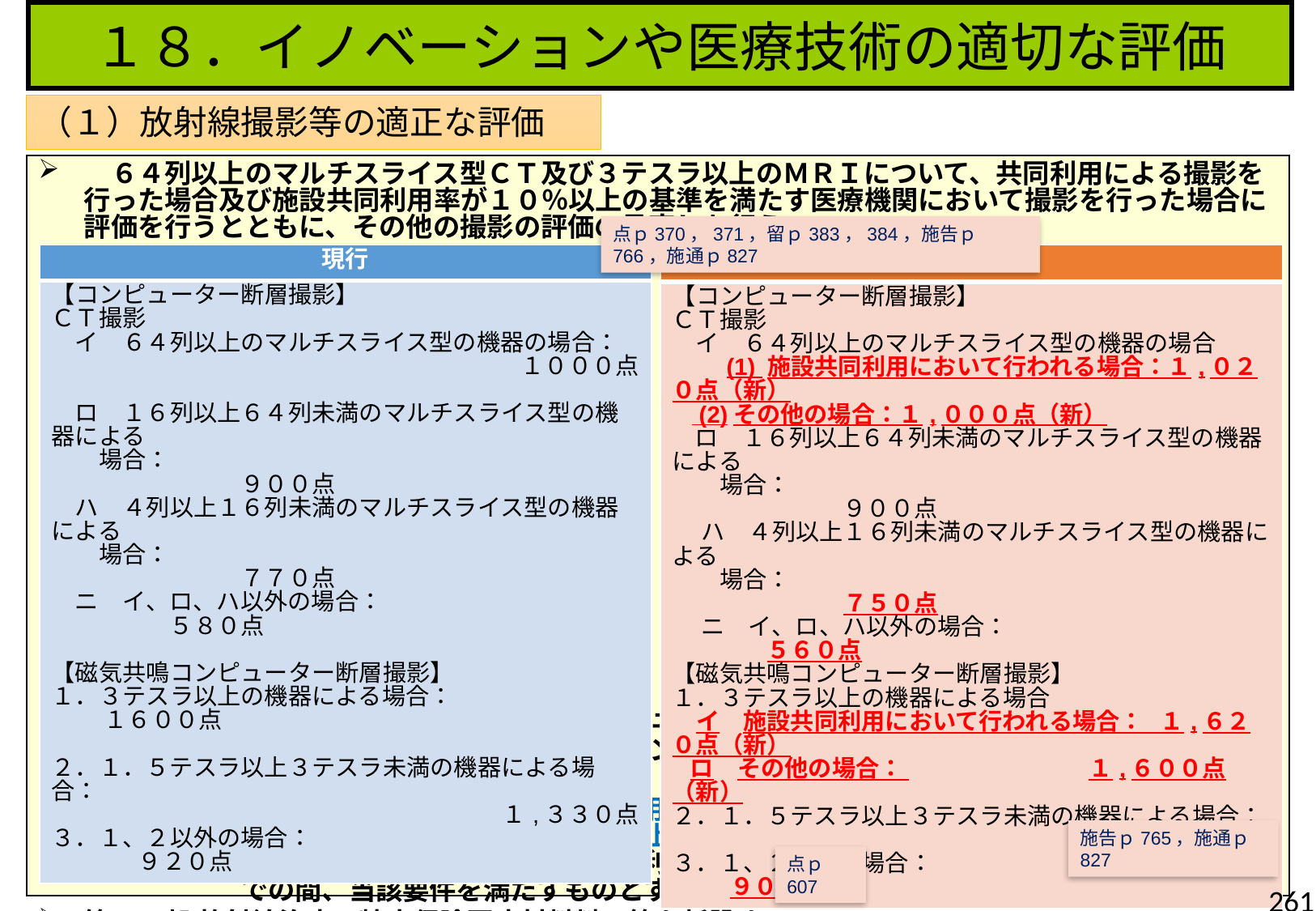

１８．イノベーションや医療技術の適切な評価
（１）放射線撮影等の適正な評価
　６４列以上のマルチスライス型ＣＴ及び３テスラ以上のＭＲＩについて、共同利用による撮影を行った場合及び施設共同利用率が１０％以上の基準を満たす医療機関において撮影を行った場合に評価を行うとともに、その他の撮影の評価の見直しを行う

ポジトロン断層撮影、ポジトロン断層・コンピューター断層複合撮影、ポジトロン断層・磁気共鳴コンピューター断層複合撮影、乳房用ポジトロン断層撮影について、施設共同利用率の要件を厳格化する
［当該撮影に使用する画像診断機器の施設共同利用率要件］　　２０／１００以上 → ３０／１００以上
（経過措置）平成28年3月31日に施設共同利用率の要件を満たす場合、平成29年3月31日までの間、当該要件を満たすものとする
第１２部 放射線治療に特定保険医療材料料の節を新設する

点ｐ370，371，留ｐ383，384，施告ｐ766，施通ｐ827
| 現行 |
| --- |
| 【コンピューター断層撮影】 ＣＴ撮影 　イ　６４列以上のマルチスライス型の機器の場合： １０００点 　ロ　１６列以上６４列未満のマルチスライス型の機器による 　　場合：　　　　　　　　　　　　　　　　　　　　　　　　　　　９００点 　ハ　４列以上１６列未満のマルチスライス型の機器による 　　場合：　　　　　　　　　　　　　　　　　　　　　　　　　　　７７０点 　ニ　イ、ロ、ハ以外の場合：　　　　　　　　　　　　　　　５８０点 【磁気共鳴コンピューター断層撮影】 １．３テスラ以上の機器による場合：　　　　　　　　　 １６００点 ２．１．５テスラ以上３テスラ未満の機器による場合： １,３３０点 ３．１、２以外の場合：　　　　　　　　　　　　　　 ９２０点 |
| 改定 |
| --- |
| 【コンピューター断層撮影】 ＣＴ撮影 　イ　６４列以上のマルチスライス型の機器の場合 　　(1) 施設共同利用において行われる場合：１,０２０点（新） (2)その他の場合：１,０００点（新） ロ　１６列以上６４列未満のマルチスライス型の機器による 　　場合：　　　　　　　　　　　　　　　　　　　　　　　　　　　 ９００点 　 ハ　４列以上１６列未満のマルチスライス型の機器による 　　場合：　　　　　　　　　　　　　　　　　　　　　　　　　　　 ７５０点 　 ニ　イ、ロ、ハ以外の場合：　　　　　　　　　　　　　　　５６０点 【磁気共鳴コンピューター断層撮影】 １．３テスラ以上の機器による場合 　イ　施設共同利用において行われる場合： １,６２０点（新） ロ　その他の場合： １,６００点（新） ２．１．５テスラ以上３テスラ未満の機器による場合： １,３３０点 ３．１、２以外の場合：　　　　　　　　　　　　　　 ９００点 |
施告ｐ765，施通ｐ827
点ｐ607
261